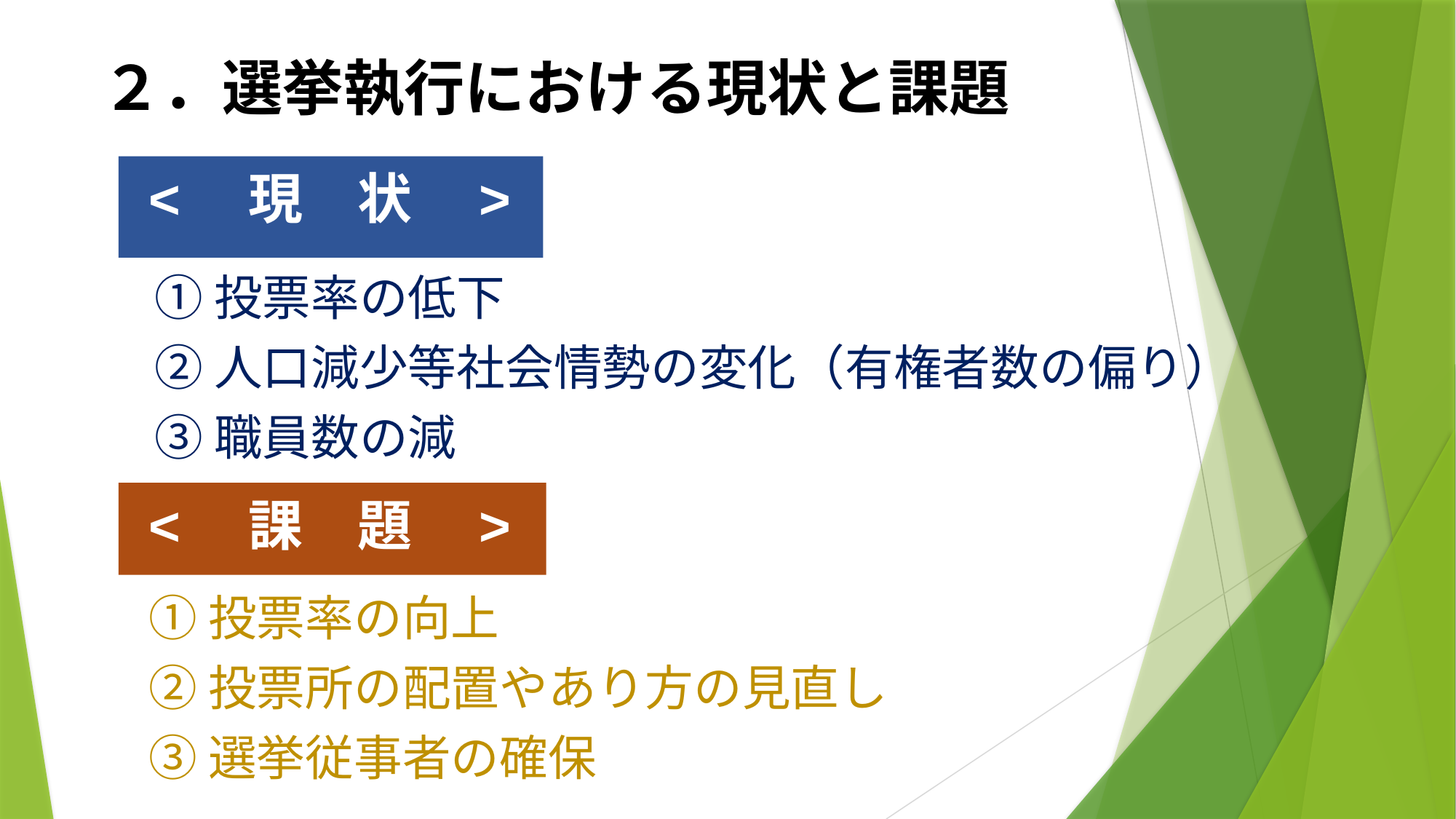

２．選挙執行における現状と課題

　① 投票率の低下

　② 人口減少等社会情勢の変化（有権者数の偏り）

　③ 職員数の減

<　現　状　>

<　課　題　>
　① 投票率の向上

　② 投票所の配置やあり方の見直し

　③ 選挙従事者の確保